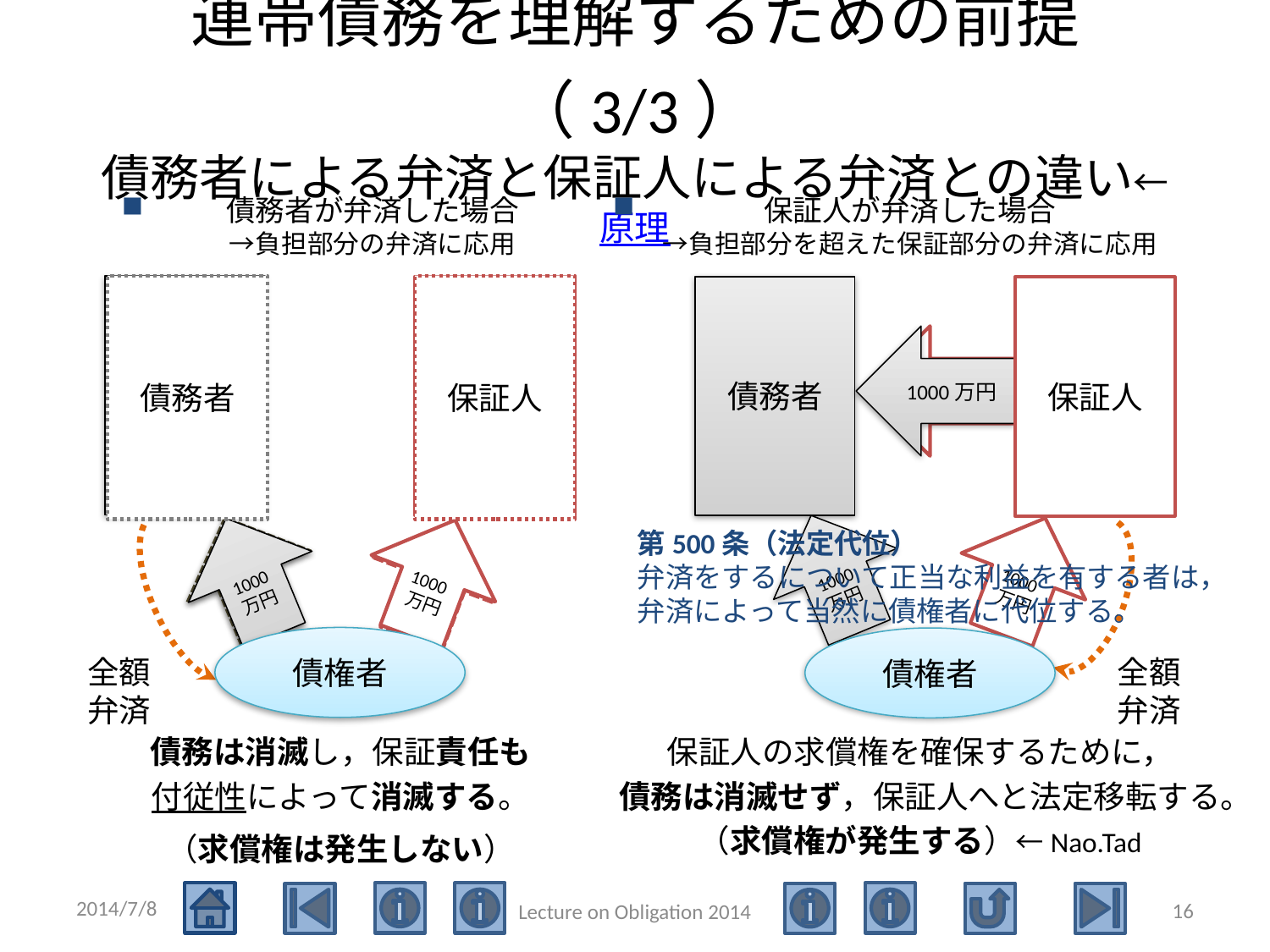

# 連帯債務を理解するための前提（3/3） 債務者による弁済と保証人による弁済との違い←原理
債務者が弁済した場合
→負担部分の弁済に応用
保証人が弁済した場合
→負担部分を超えた保証部分の弁済に応用
債務者
保証人
債務者
保証人
債務者
保証人
1000万円
1000万円

1000万円
0円
1000万円
1000万円

1000万円
0円
第500条（法定代位）
弁済をするについて正当な利益を有する者は，弁済によって当然に債権者に代位する。
債権者
債権者
全額弁済
全額弁済
債務は消滅し，保証責任も
付従性によって消滅する。
（求償権は発生しない）

保証人の求償権を確保するために，
債務は消滅せず，保証人へと法定移転する。
（求償権が発生する）←Nao.Tad
2014/7/8
16
Lecture on Obligation 2014